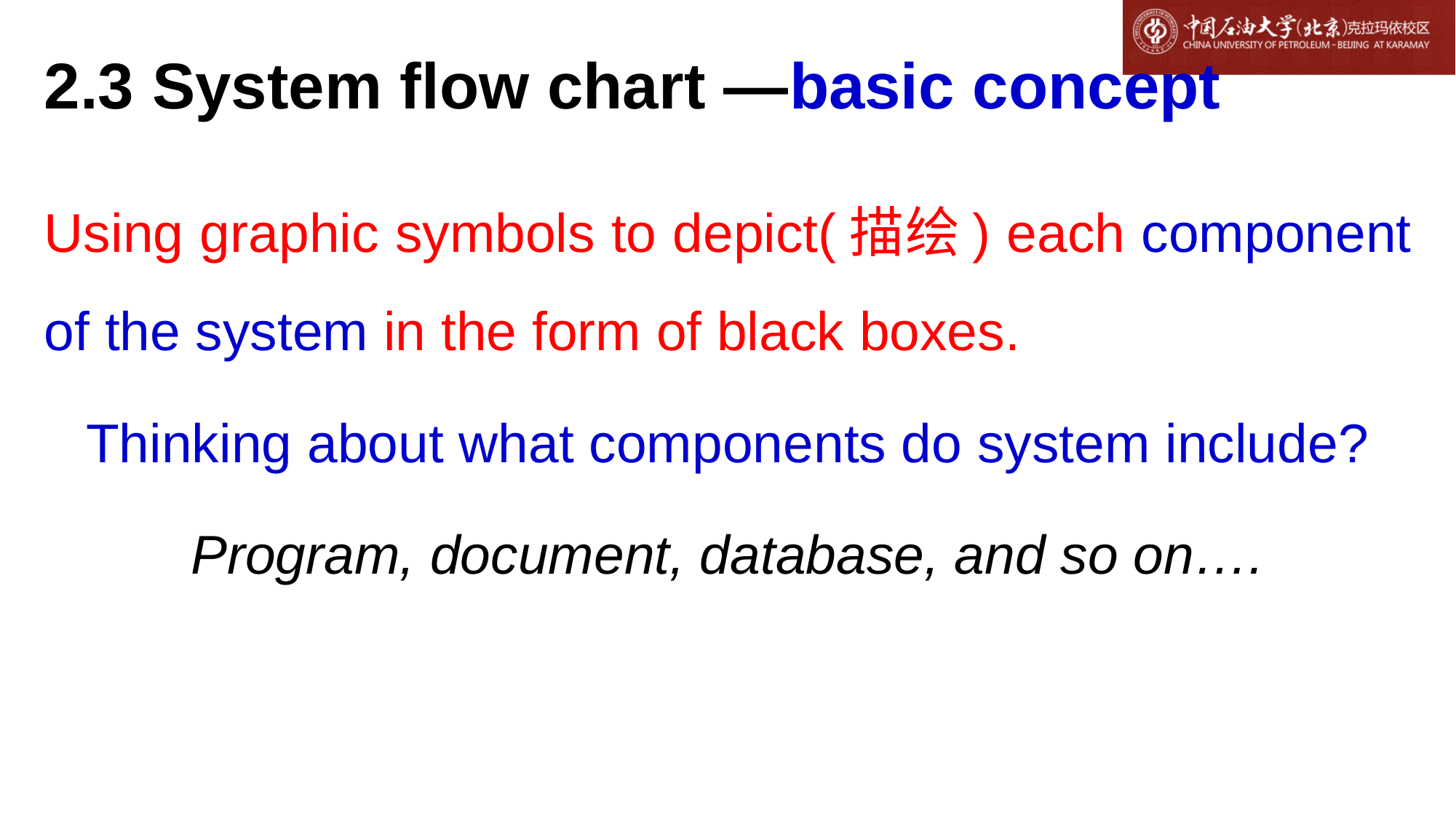

# 2.3 System flow chart —basic concept
Using graphic symbols to depict(描绘) each component of the system in the form of black boxes.
Thinking about what components do system include?
Program, document, database, and so on….